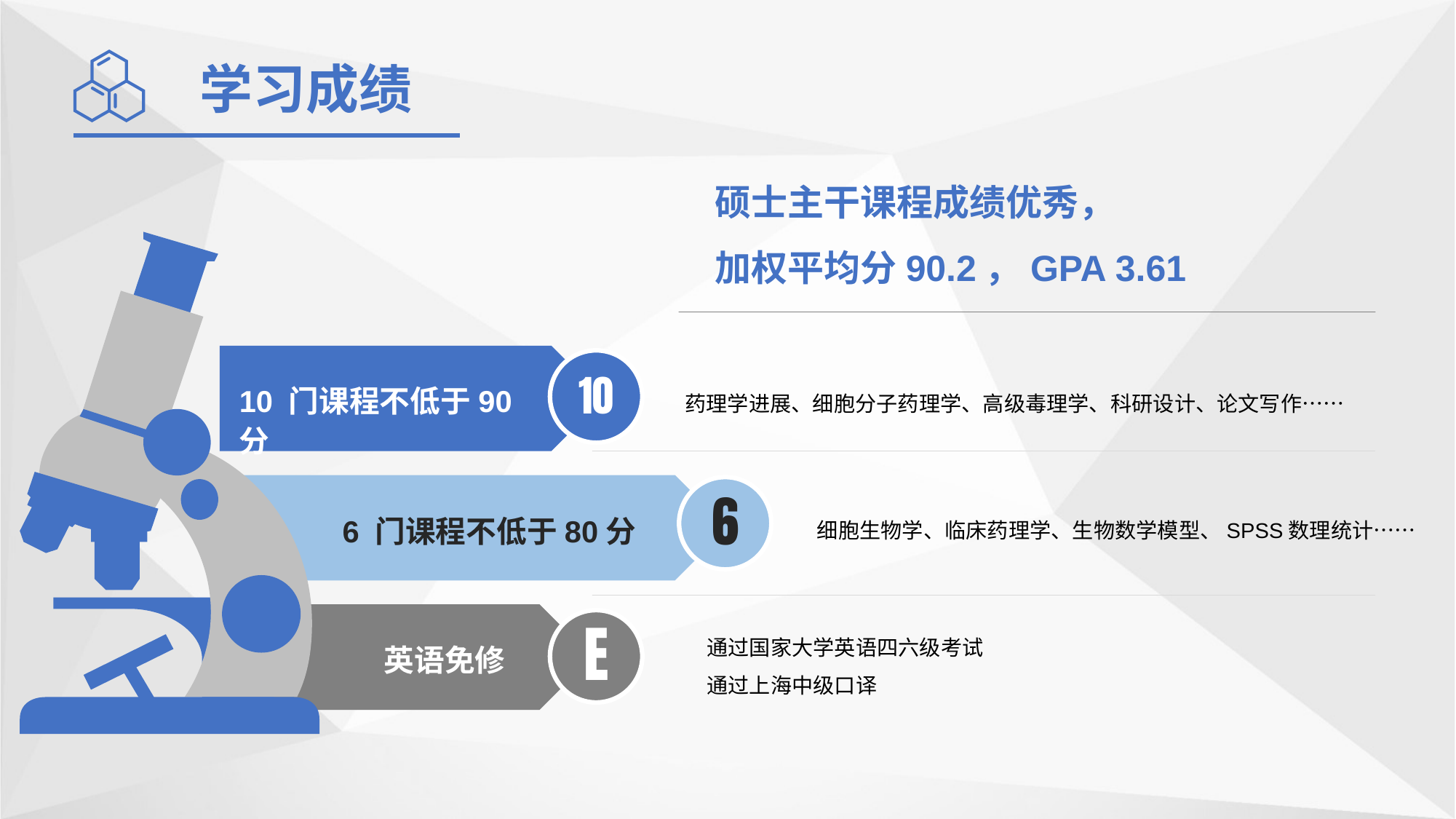

学习成绩
硕士主干课程成绩优秀，
加权平均分90.2，GPA 3.61

10
药理学进展、细胞分子药理学、高级毒理学、科研设计、论文写作……
10 门课程不低于90分

6
细胞生物学、临床药理学、生物数学模型、SPSS数理统计……
6 门课程不低于80分

E
通过国家大学英语四六级考试
通过上海中级口译
英语免修